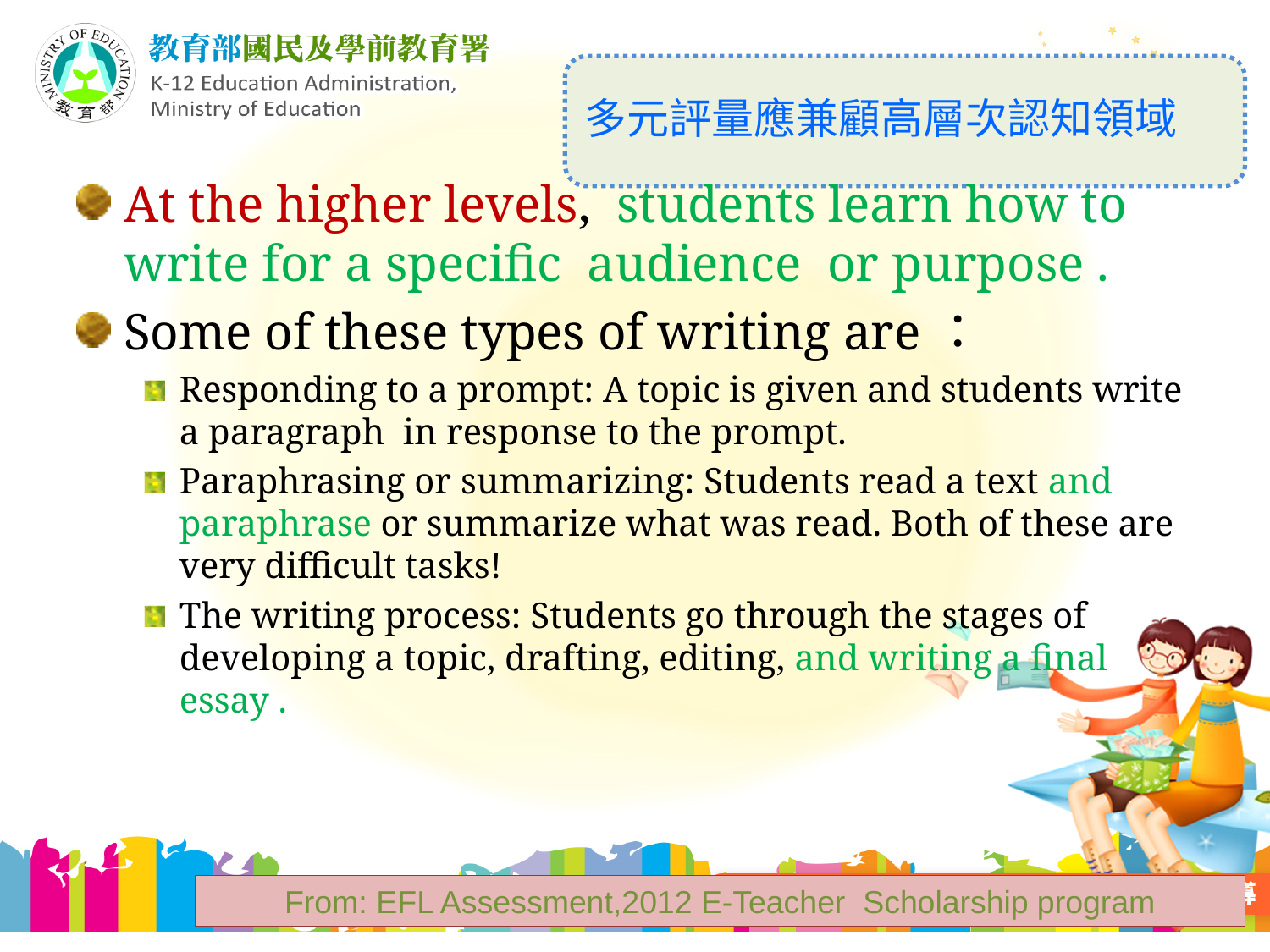

# 多元評量應兼顧高層次認知領域
At the higher levels,  students learn how to write for a specific  audience  or purpose .
Some of these types of writing are：
Responding to a prompt: A topic is given and students write a paragraph  in response to the prompt.
Paraphrasing or summarizing: Students read a text and paraphrase or summarize what was read. Both of these are very difficult tasks!
The writing process: Students go through the stages of developing a topic, drafting, editing, and writing a final essay .
From: EFL Assessment,2012 E-Teacher  Scholarship program